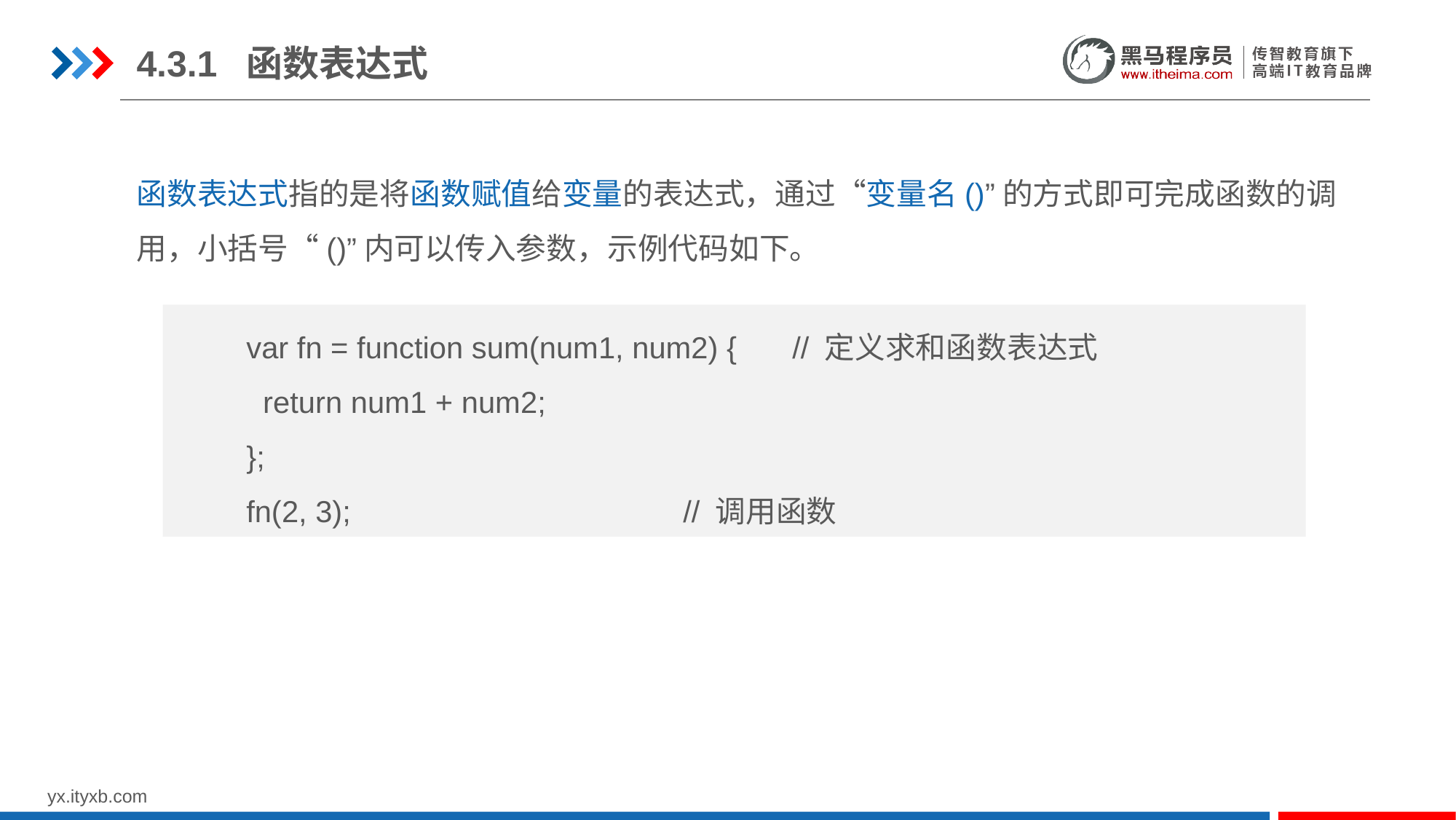

4.3.1  函数表达式
函数表达式指的是将函数赋值给变量的表达式，通过“变量名()”的方式即可完成函数的调用，小括号“()”内可以传入参数，示例代码如下。
var fn = function sum(num1, num2) {	// 定义求和函数表达式
  return num1 + num2;
};
fn(2, 3);				// 调用函数